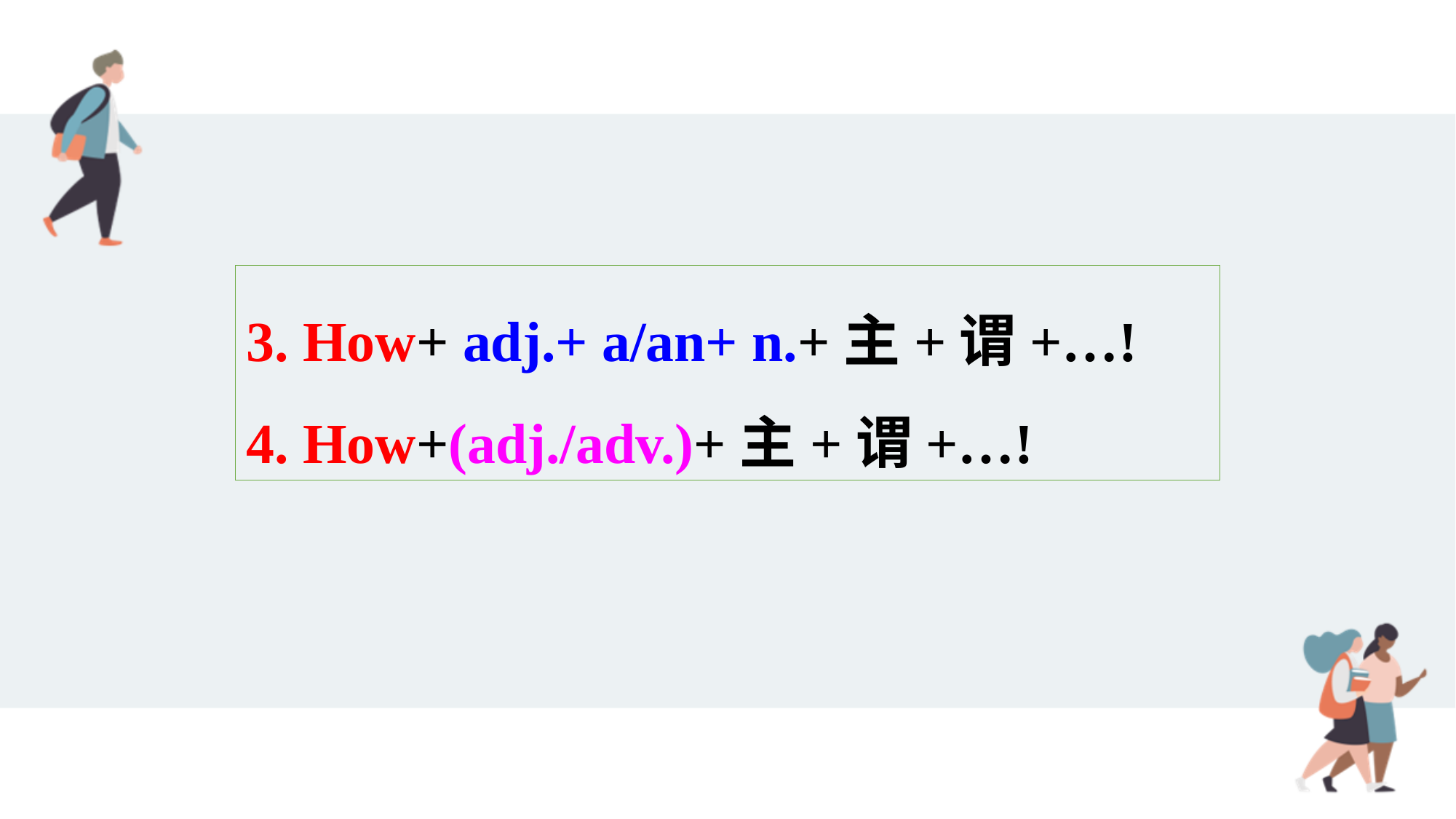

3. How+ adj.+ a/an+ n.+主+谓+…!
4. How+(adj./adv.)+主+谓+…!